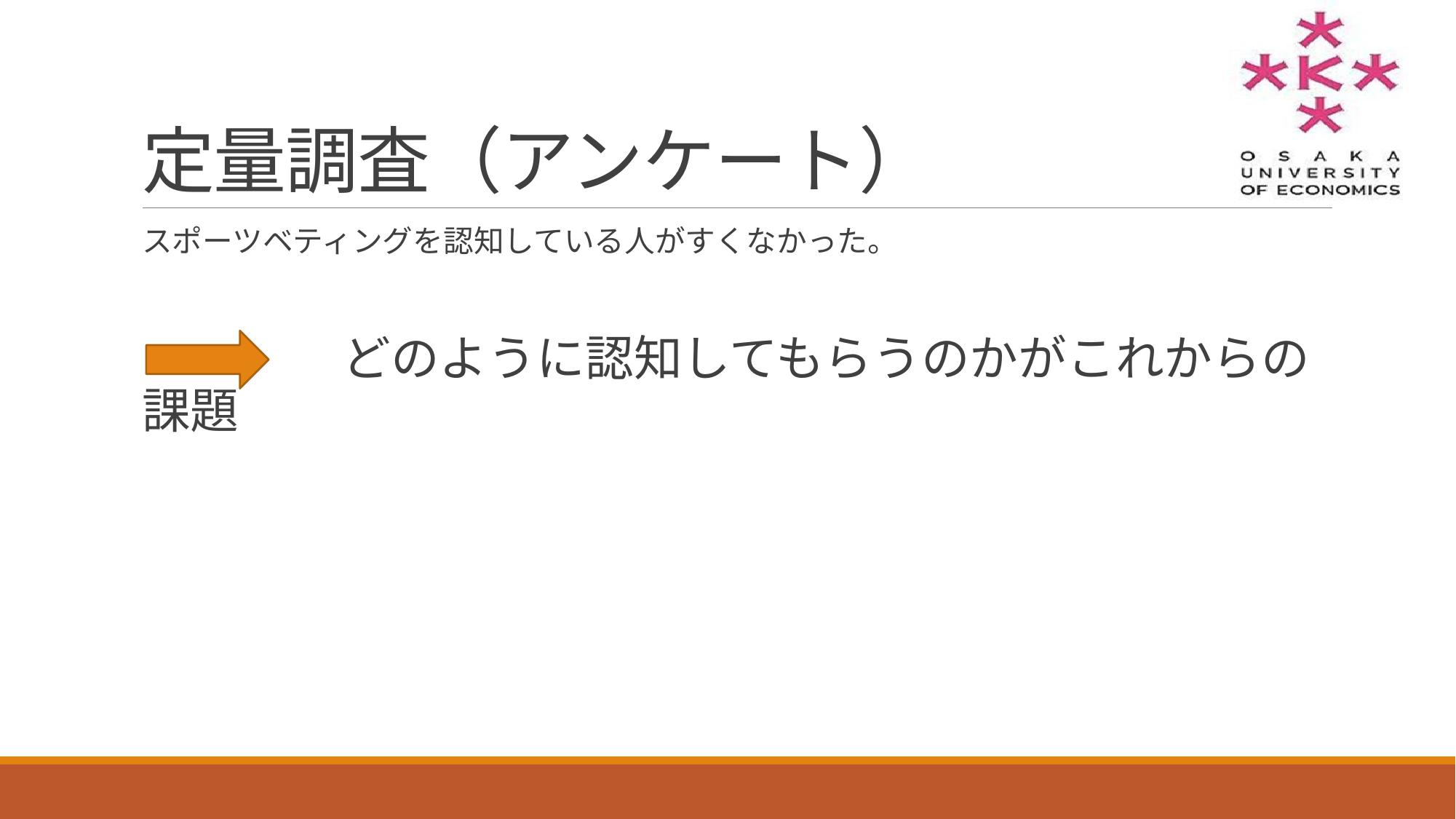

# 定量調査（アンケート）
スポーツベティングを認知している人がすくなかった。

　　　　　　どのように認知してもらうのかがこれからの課題